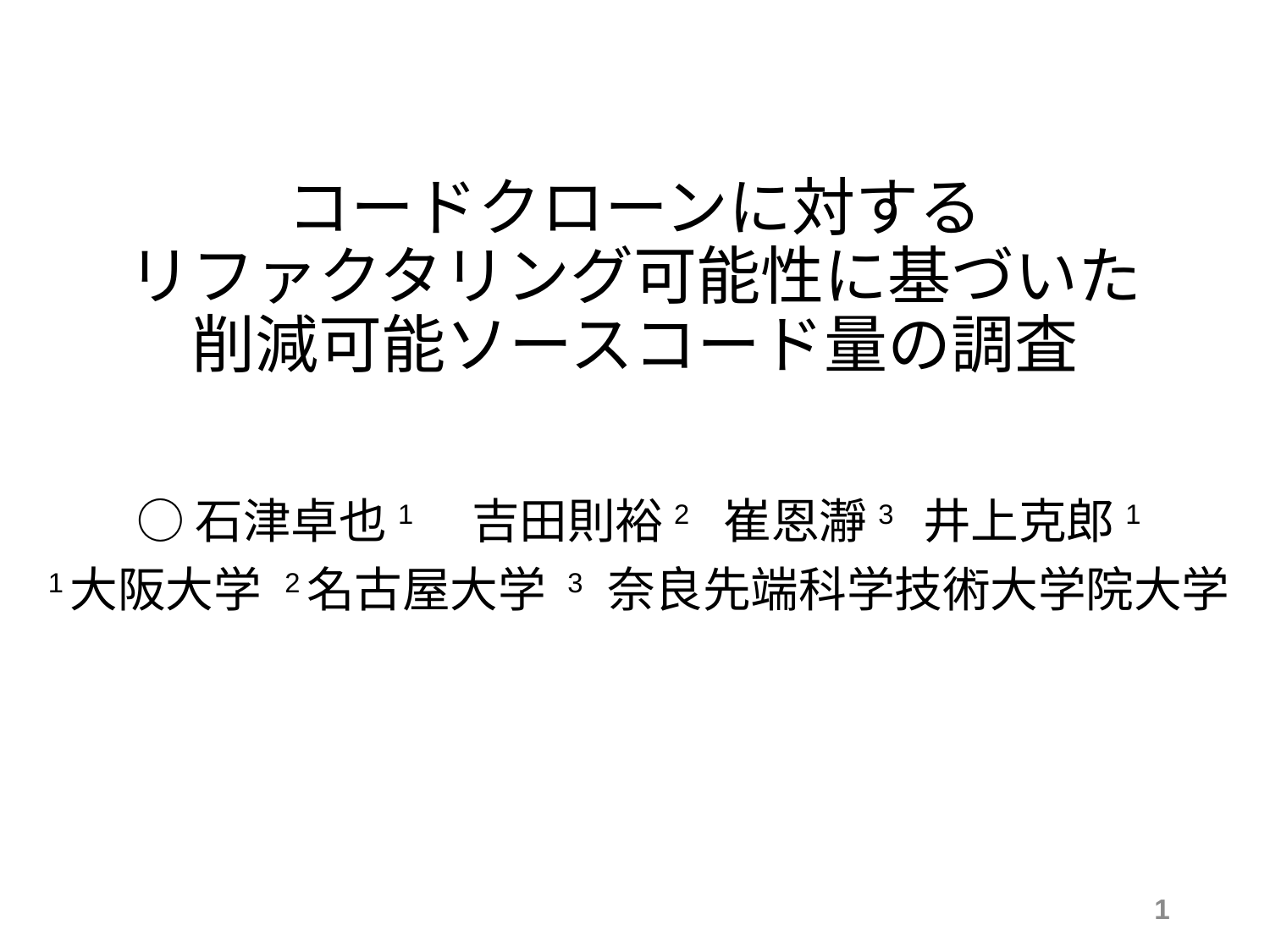

# コードクローンに対する リファクタリング可能性に基づいた 削減可能ソースコード量の調査
○石津卓也1　 吉田則裕2　崔恩瀞3   井上克郎1
1大阪大学  2名古屋大学 3 奈良先端科学技術大学院大学
1